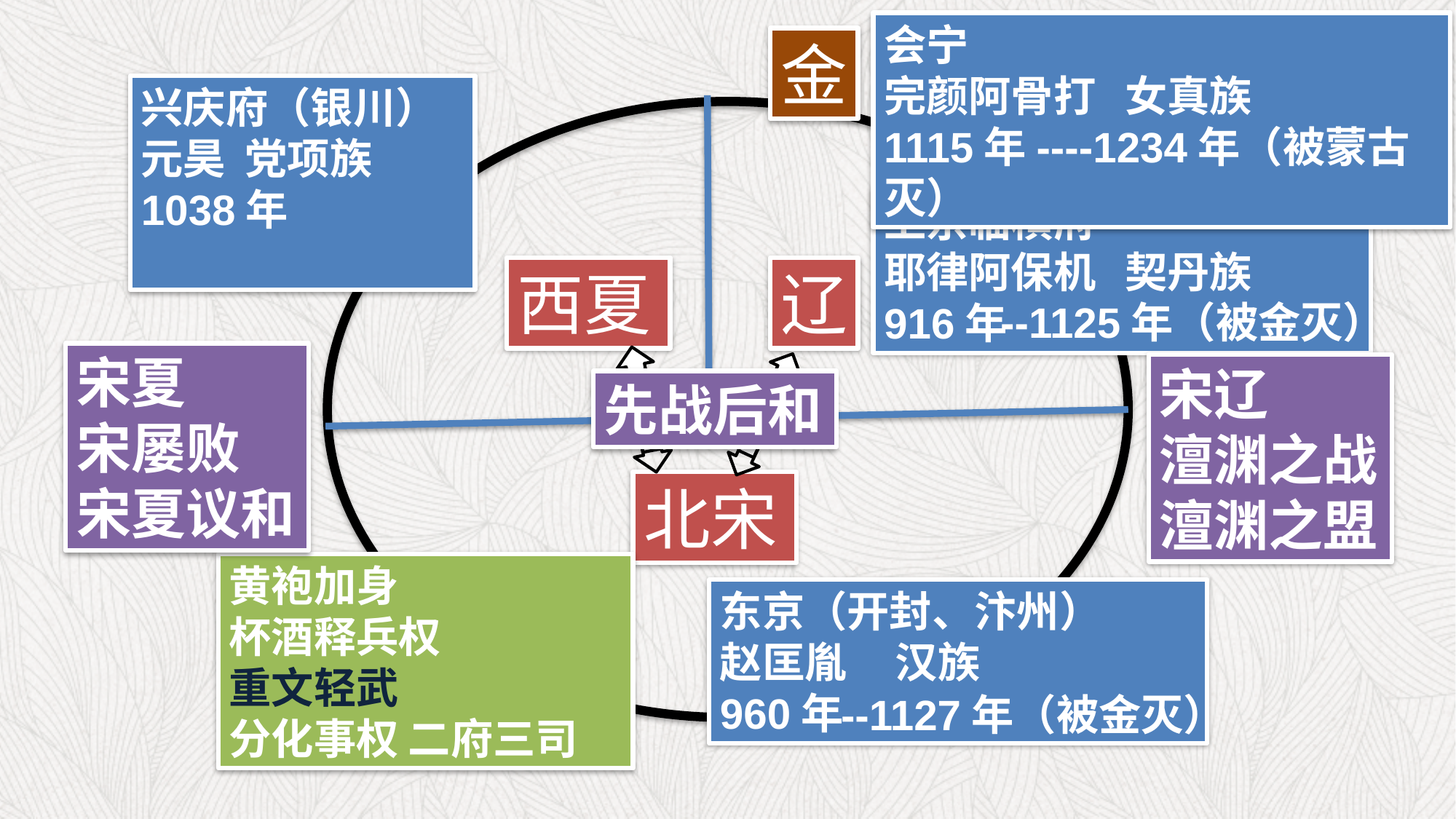

会宁
完颜阿骨打   女真族
1115年----1234年（被蒙古灭）
金
兴庆府（银川）
元昊  党项族
1038年

上京临横府
耶律阿保机   契丹族
916年
西夏
辽
--1125年（被金灭）
宋夏
宋屡败
宋夏议和

宋辽
澶渊之战
澶渊之盟
先战后和
北宋
黄袍加身
杯酒释兵权
重文轻武
分化事权 二府三司
东京（开封、汴州）
赵匡胤     汉族
960年
--1127年（被金灭）